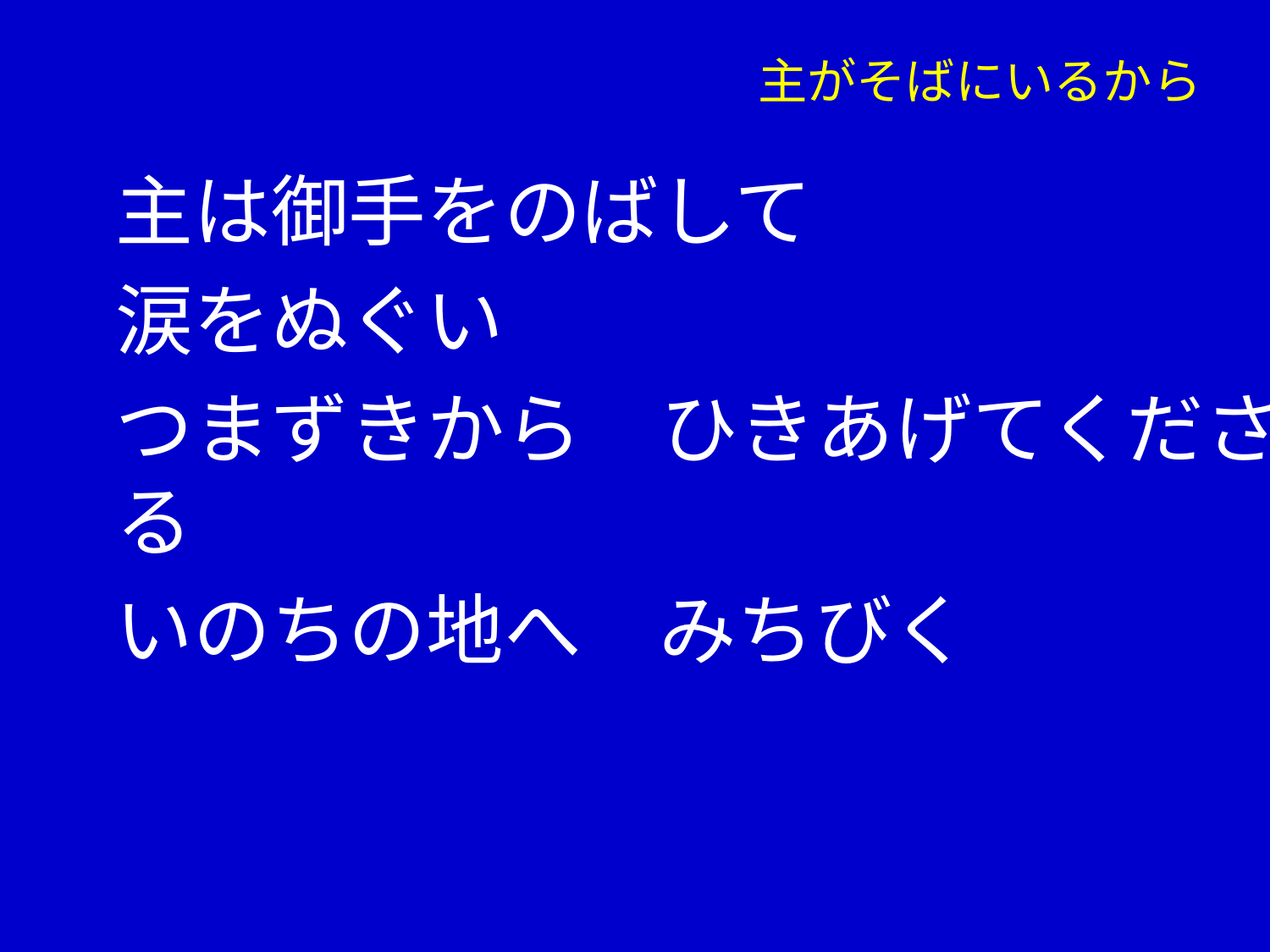

# 主がそばにいるから
主は御手をのばして
涙をぬぐい
つまずきから　ひきあげてくださる
いのちの地へ　みちびく